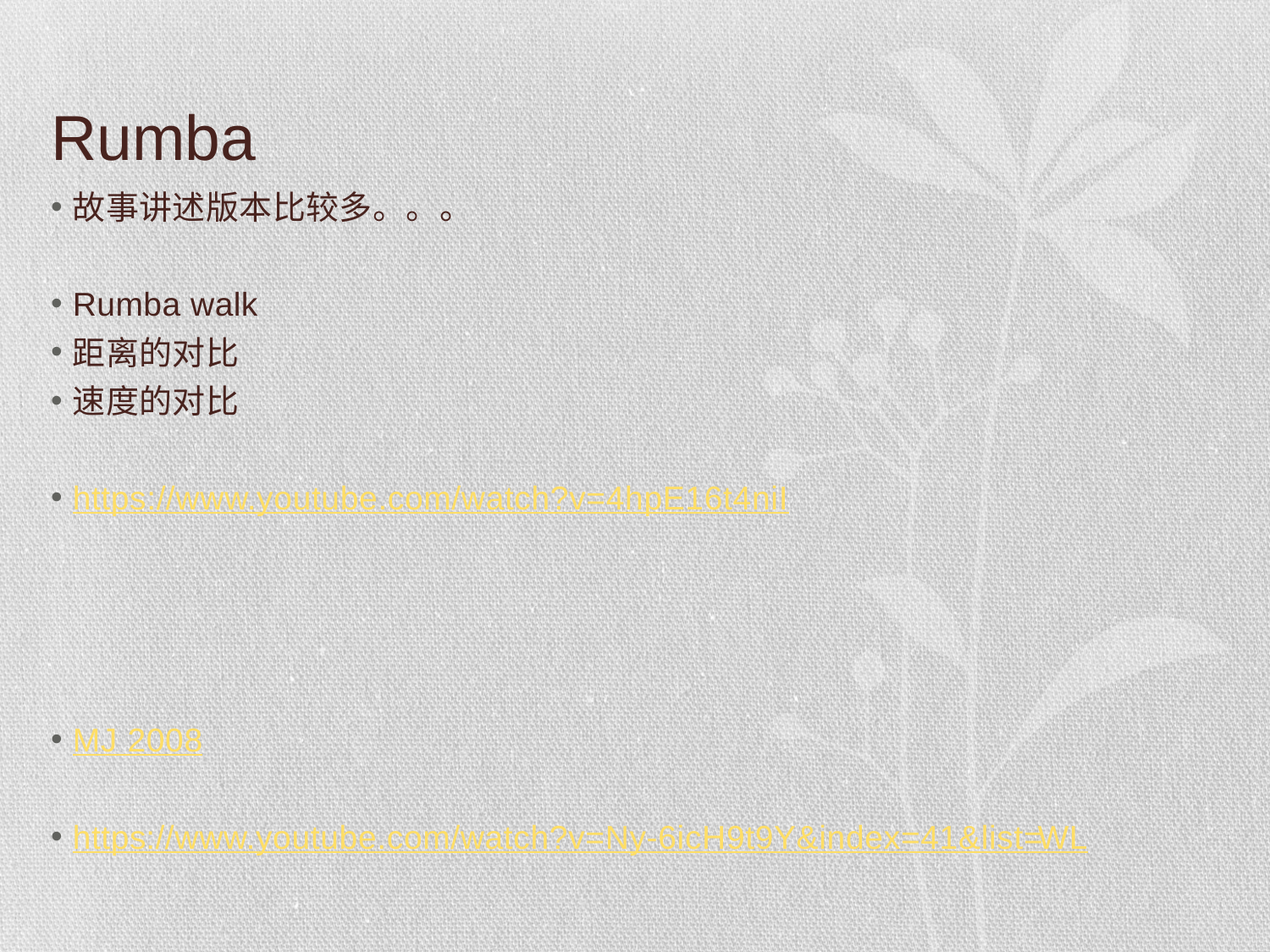

# Rumba
故事讲述版本比较多。。。

Rumba walk
距离的对比
速度的对比

https://www.youtube.com/watch?v=4hpE16t4niI

MJ 2008

https://www.youtube.com/watch?v=Ny-6icH9t9Y&index=41&list=WL